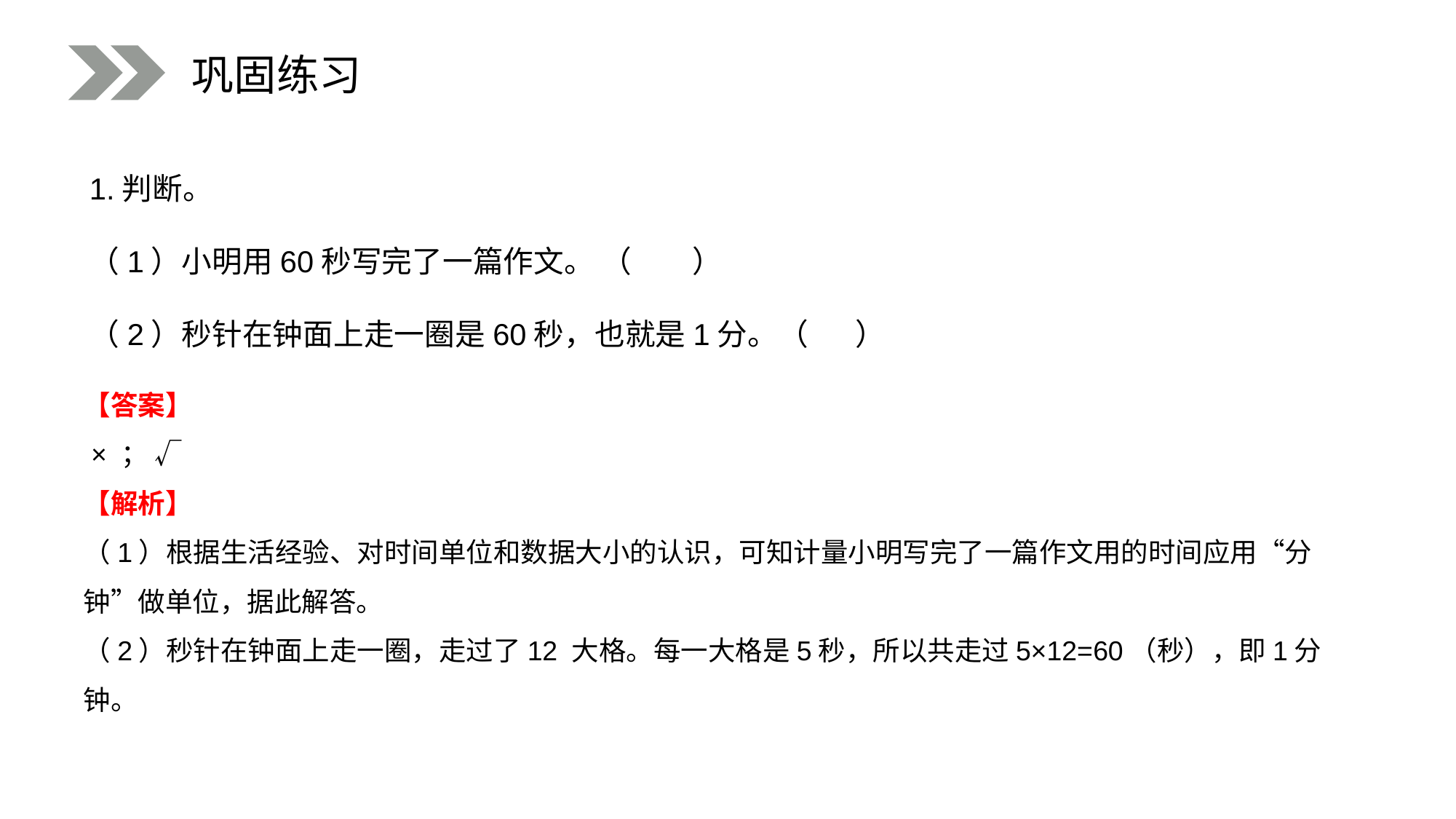

巩固练习
1.判断。
（1）小明用60秒写完了一篇作文。 （　　）
（2）秒针在钟面上走一圈是60秒，也就是1分。（       ）

【答案】
 × ； √
【解析】
（1）根据生活经验、对时间单位和数据大小的认识，可知计量小明写完了一篇作文用的时间应用“分钟”做单位，据此解答。
（2）秒针在钟面上走一圈，走过了12 大格。每一大格是5秒，所以共走过5×12=60（秒），即1分钟。